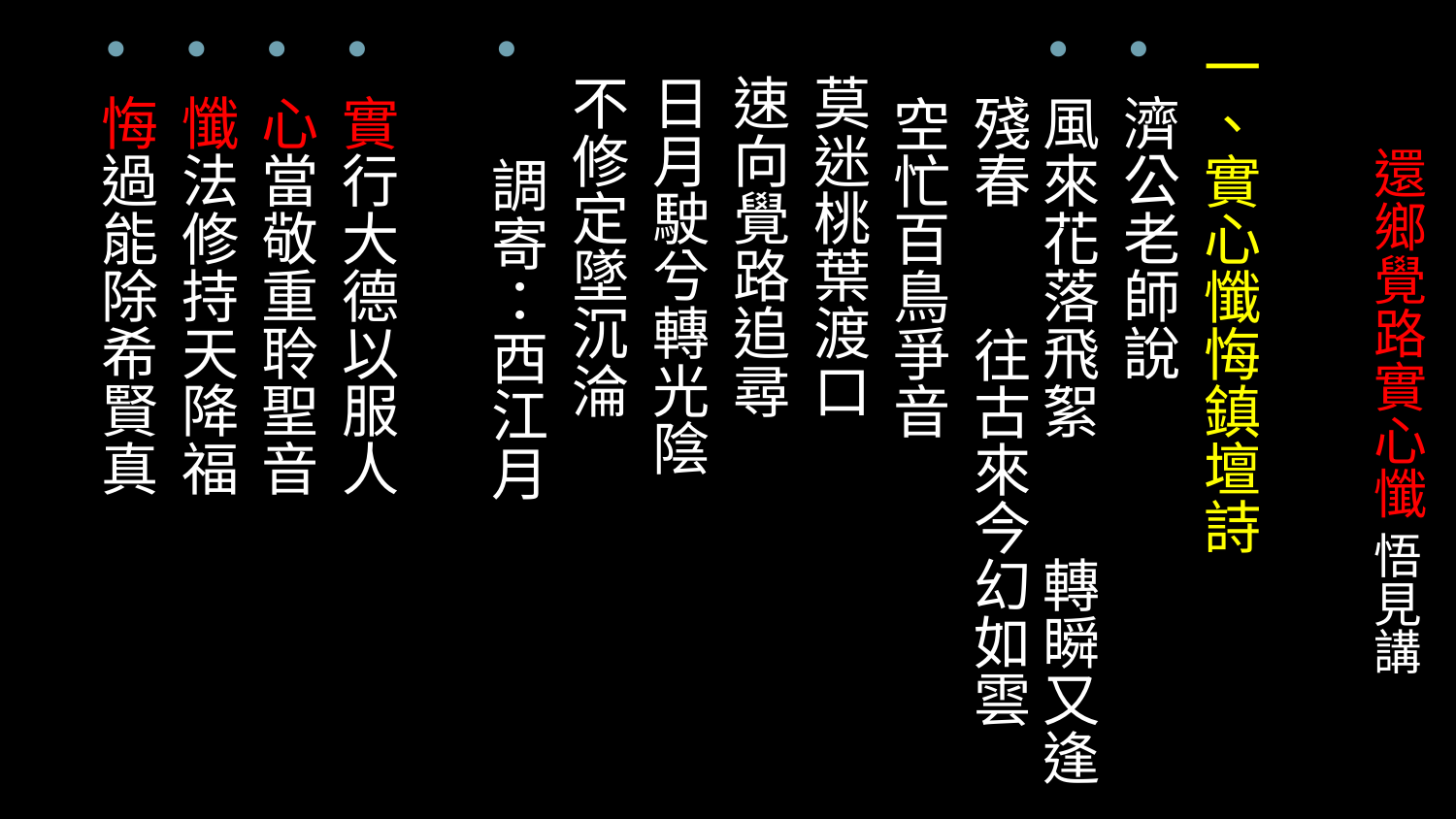

一、實心懺悔鎮壇詩
濟公老師說
風來花落飛絮         轉瞬又逢殘春         往古來今幻如雲
　空忙百鳥爭音
  莫迷桃葉渡口
  速向覺路追尋
  日月駛兮轉光陰
  不修定墜沉淪
    調寄：西江月
實行大德以服人
心當敬重聆聖音
懺法修持天降福
悔過能除希賢真
# 還鄉覺路實心懺 悟見講